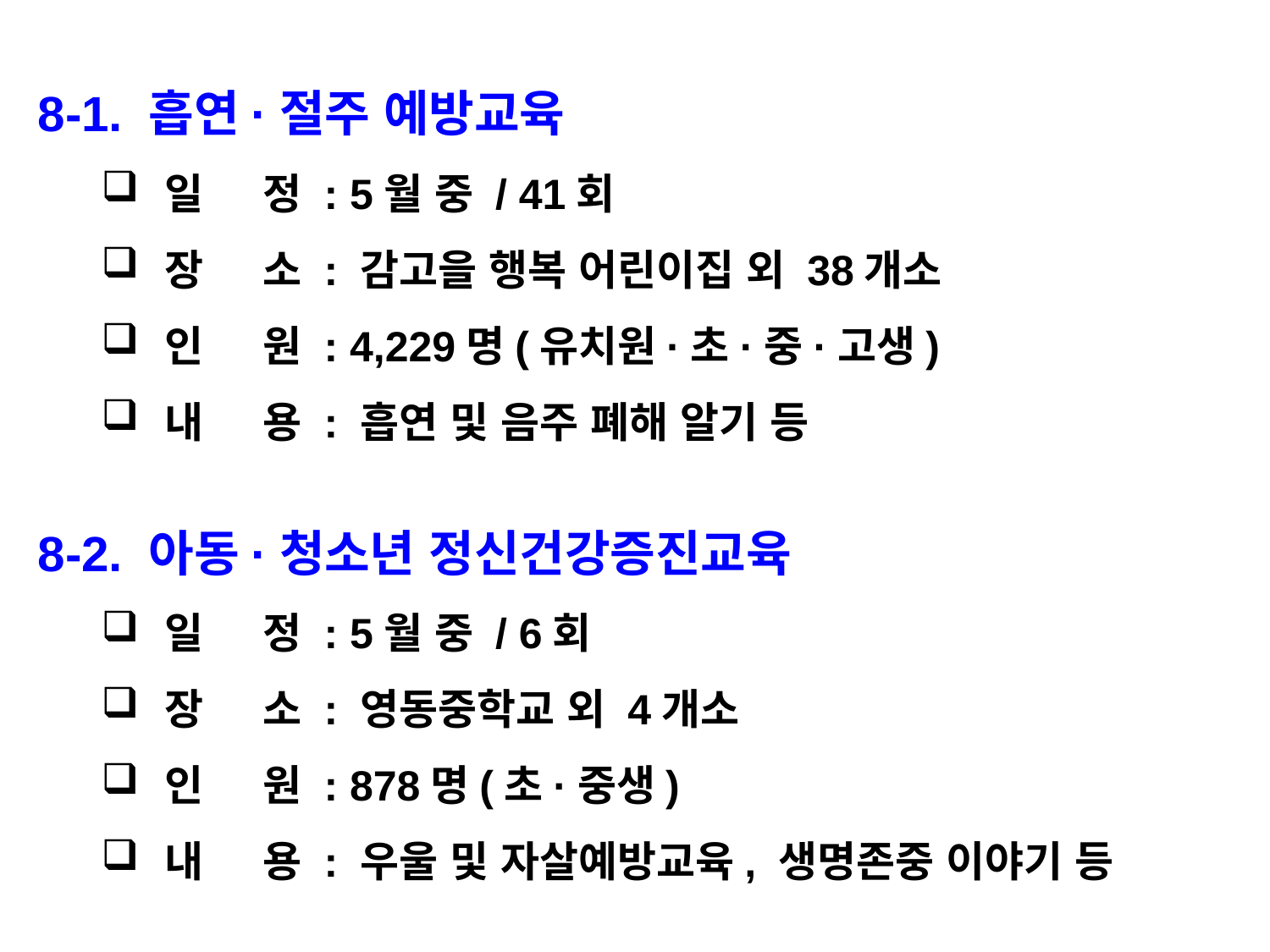

8-1. 흡연·절주 예방교육
일     정 : 5월 중 / 41회
장     소 : 감고을 행복 어린이집 외 38개소
인     원 : 4,229명(유치원·초·중·고생)
내     용 : 흡연 및 음주 폐해 알기 등

8-2. 아동·청소년 정신건강증진교육
일     정 : 5월 중 / 6회
장     소 : 영동중학교 외 4개소
인     원 : 878명(초·중생)
내     용 : 우울 및 자살예방교육, 생명존중 이야기 등